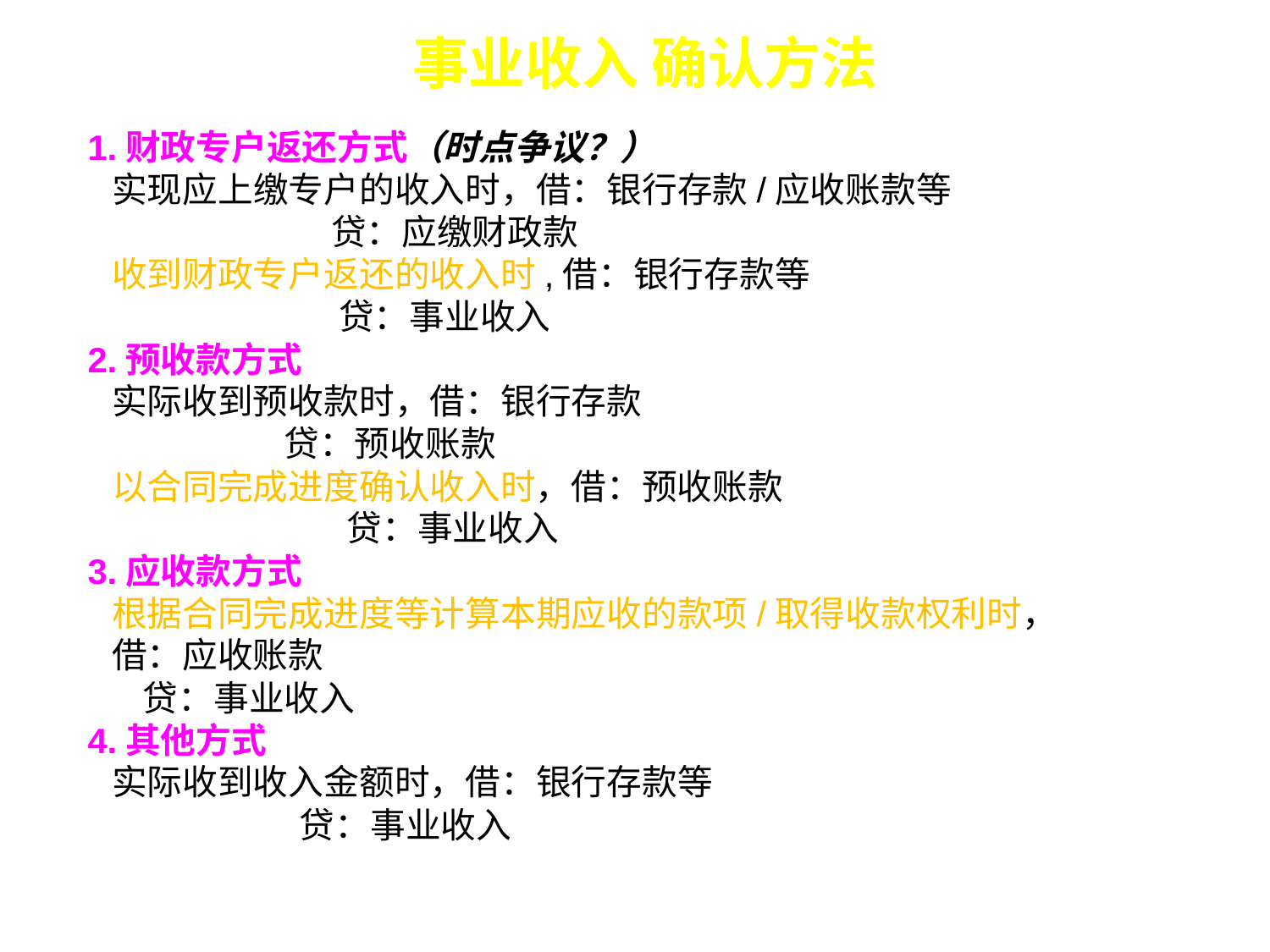

# 事业收入 确认方法
1.财政专户返还方式（时点争议？）
  实现应上缴专户的收入时，借：银行存款/应收账款等
                              贷：应缴财政款
  收到财政专户返还的收入时,借：银行存款等
                               贷：事业收入
2.预收款方式
  实际收到预收款时，借：银行存款
                        贷：预收账款
  以合同完成进度确认收入时，借：预收账款
                                贷：事业收入
3.应收款方式
  根据合同完成进度等计算本期应收的款项/取得收款权利时，
  借：应收账款
      贷：事业收入
4.其他方式
  实际收到收入金额时，借：银行存款等
                          贷：事业收入

162